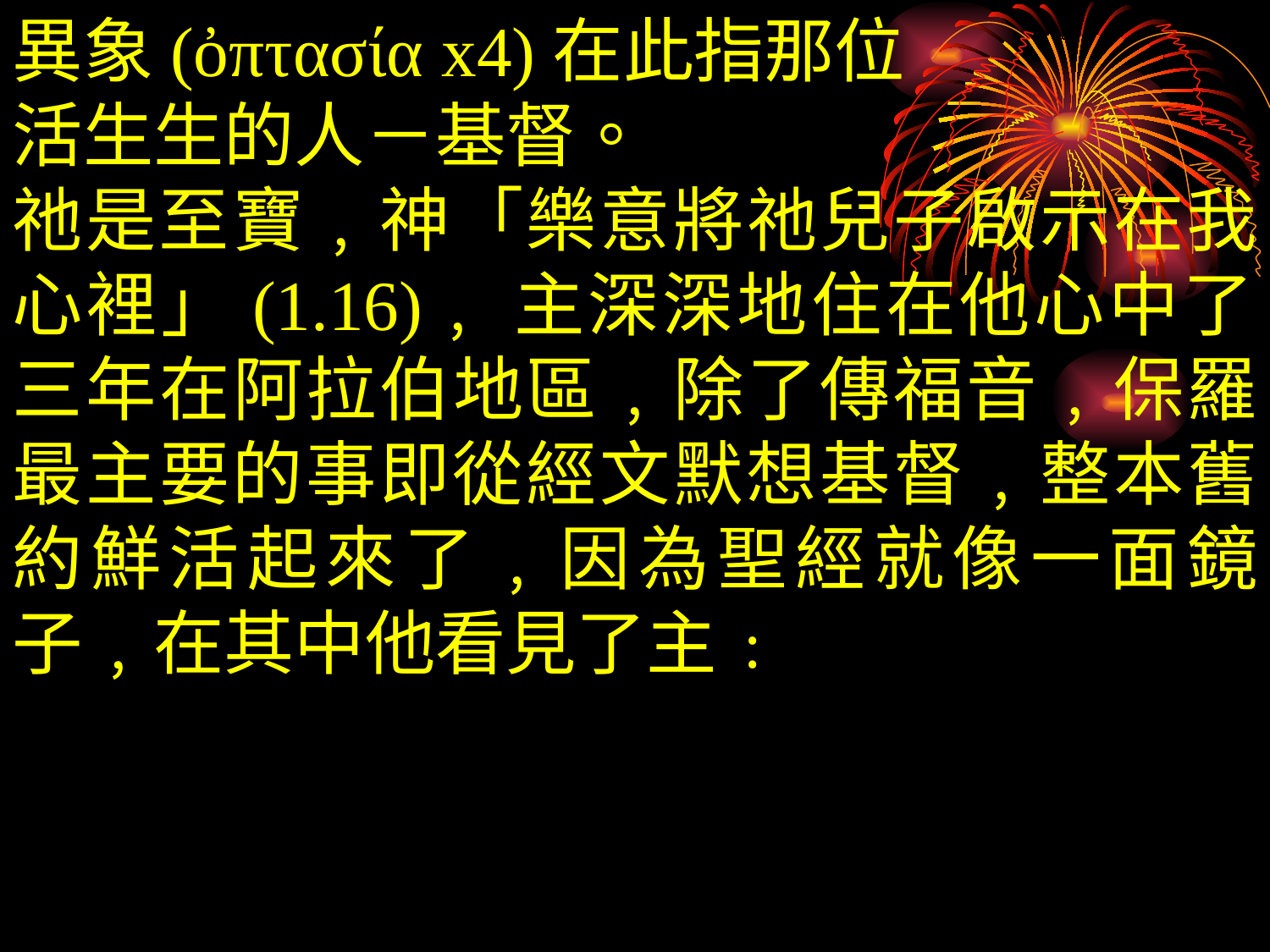

異象(ὀπτασία x4)在此指那位
活生生的人－基督。
祂是至寶﹐神「樂意將祂兒子啟示在我心裡」(1.16)﹐主深深地住在他心中了。
三年在阿拉伯地區﹐除了傳福音﹐保羅最主要的事即從經文默想基督﹐整本舊約鮮活起來了﹐因為聖經就像一面鏡子﹐在其中他看見了主﹕